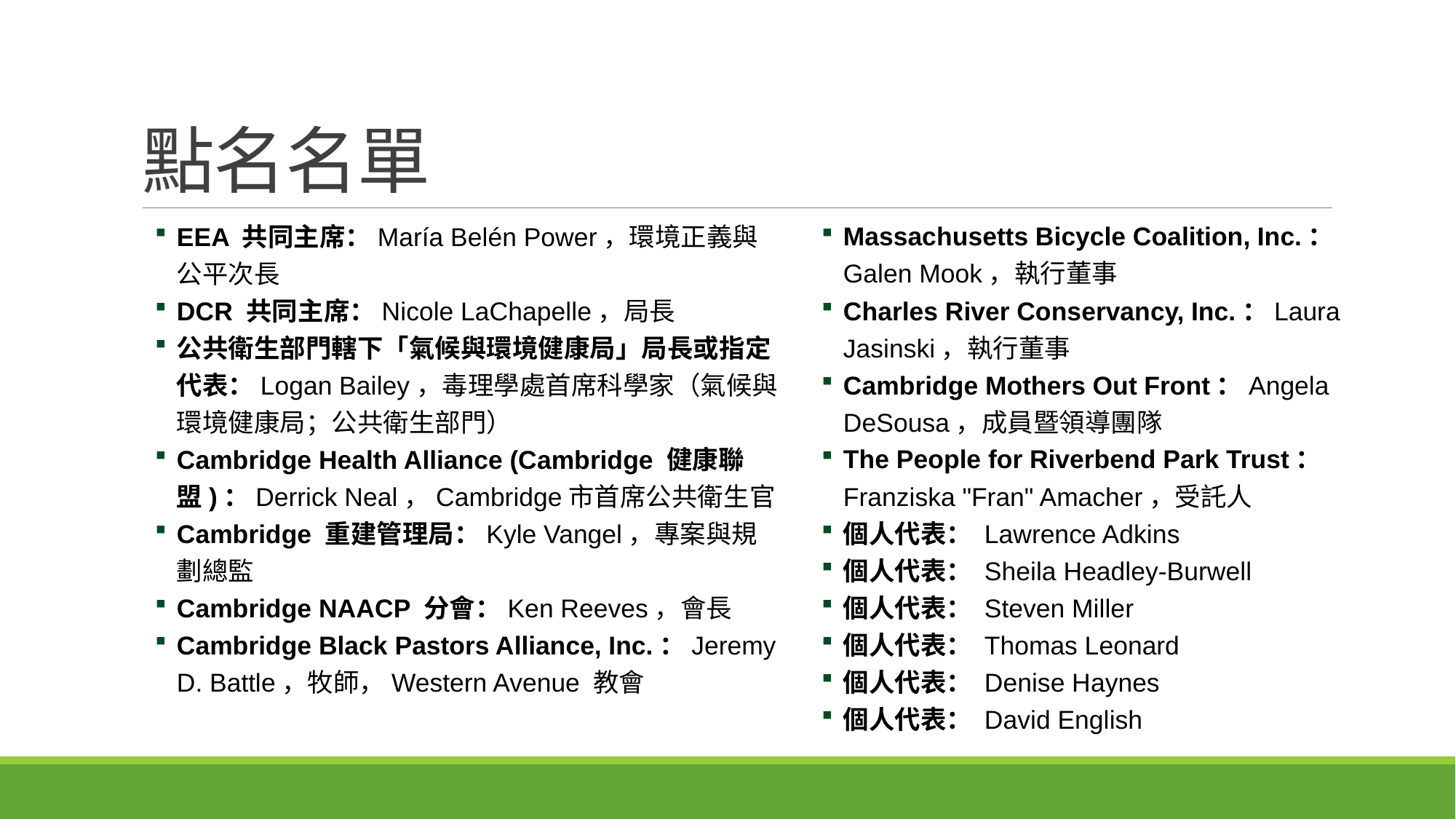

# 點名名單
Massachusetts Bicycle Coalition, Inc.：Galen Mook，執行董事
Charles River Conservancy, Inc.：Laura Jasinski，執行董事
Cambridge Mothers Out Front：Angela DeSousa，成員暨領導團隊
The People for Riverbend Park Trust：Franziska "Fran" Amacher，受託人
個人代表： Lawrence Adkins
個人代表： Sheila Headley-Burwell
個人代表： Steven Miller
個人代表： Thomas Leonard
個人代表： Denise Haynes
個人代表： David English
EEA 共同主席：María Belén Power，環境正義與公平次長
DCR 共同主席：Nicole LaChapelle，局長
公共衛生部門轄下「氣候與環境健康局」局長或指定代表：Logan Bailey，毒理學處首席科學家（氣候與環境健康局；公共衛生部門）
Cambridge Health Alliance (Cambridge 健康聯盟)：Derrick Neal，Cambridge市首席公共衛生官
Cambridge 重建管理局：Kyle Vangel，專案與規劃總監
Cambridge NAACP 分會：Ken Reeves，會長
Cambridge Black Pastors Alliance, Inc.：Jeremy D. Battle，牧師，Western Avenue 教會